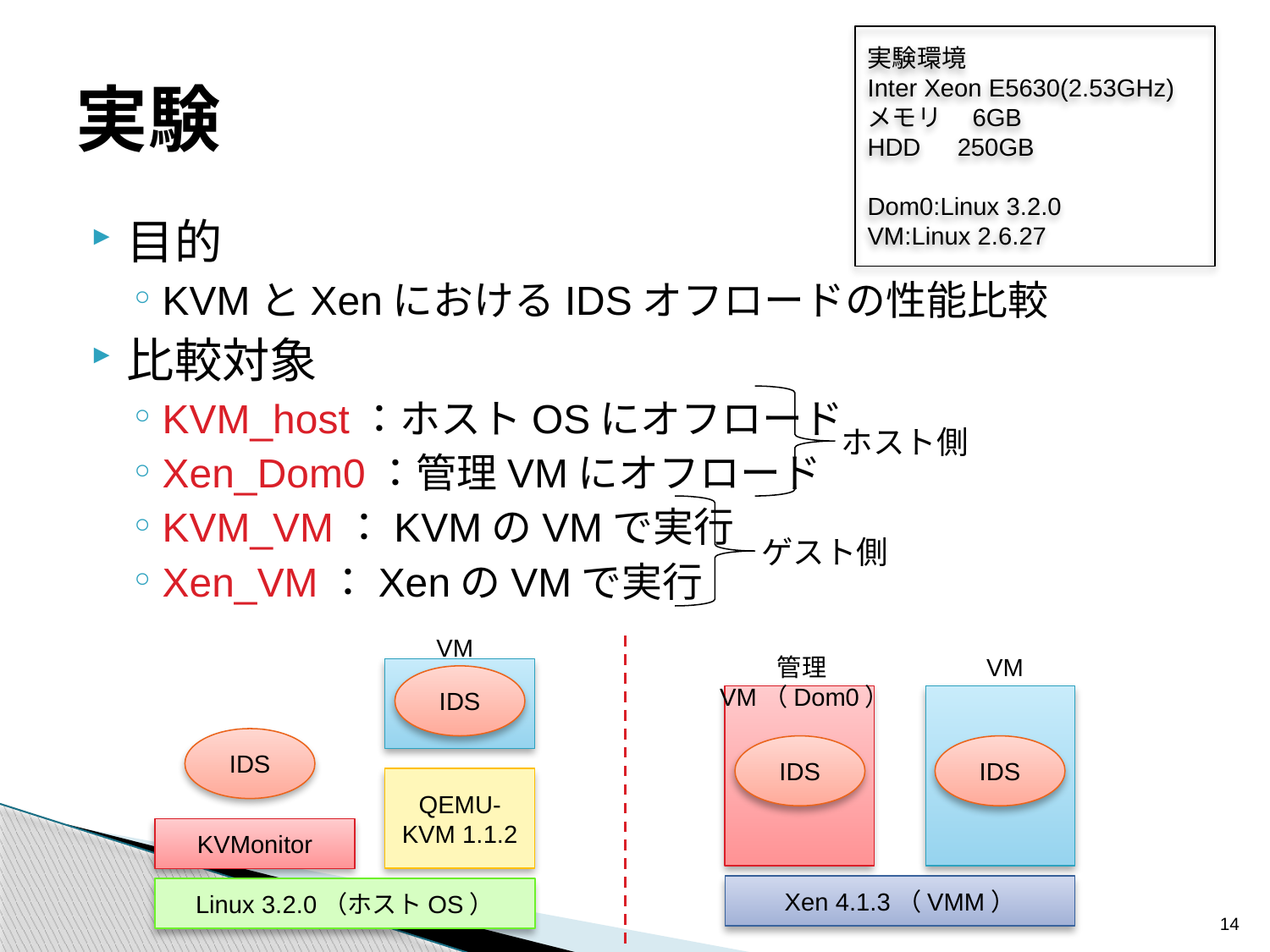

実験環境
Inter Xeon E5630(2.53GHz)
メモリ　6GB
HDD　250GB

Dom0:Linux 3.2.0
VM:Linux 2.6.27
# 実験
目的
KVMとXenにおけるIDSオフロードの性能比較
比較対象
KVM_host：ホストOSにオフロード
Xen_Dom0：管理VMにオフロード
KVM_VM：KVMのVMで実行
Xen_VM：XenのVMで実行

ホスト側

ゲスト側
VM

IDS
IDS

QEMU-
KVM 1.1.2
KVMonitor
Linux 3.2.0（ホストOS）
管理VM（Dom0）
VM

IDS
IDS
Xen 4.1.3（VMM）
14